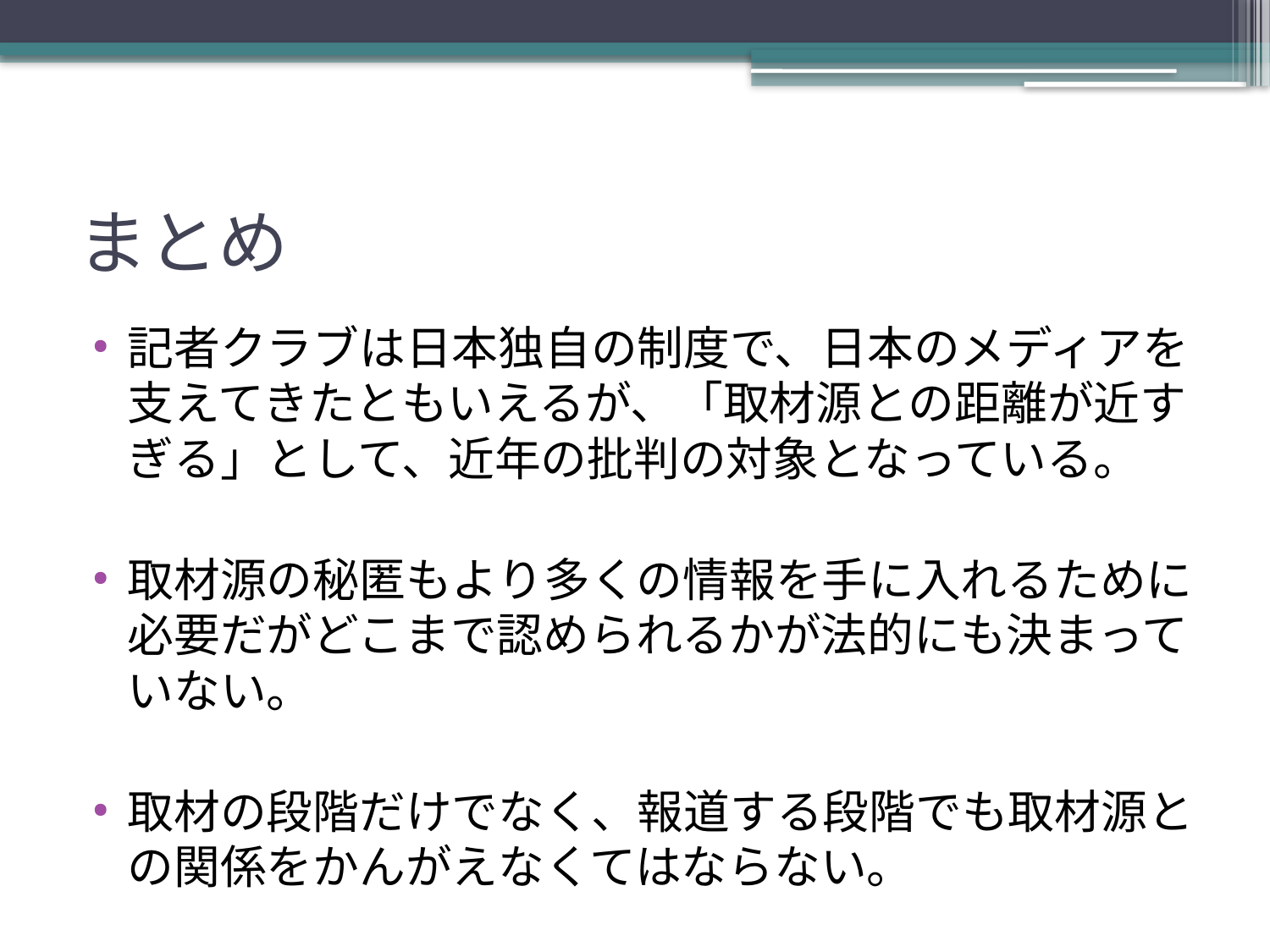

# まとめ
記者クラブは日本独自の制度で、日本のメディアを支えてきたともいえるが、「取材源との距離が近すぎる」として、近年の批判の対象となっている。

取材源の秘匿もより多くの情報を手に入れるために必要だがどこまで認められるかが法的にも決まっていない。

取材の段階だけでなく、報道する段階でも取材源との関係をかんがえなくてはならない。